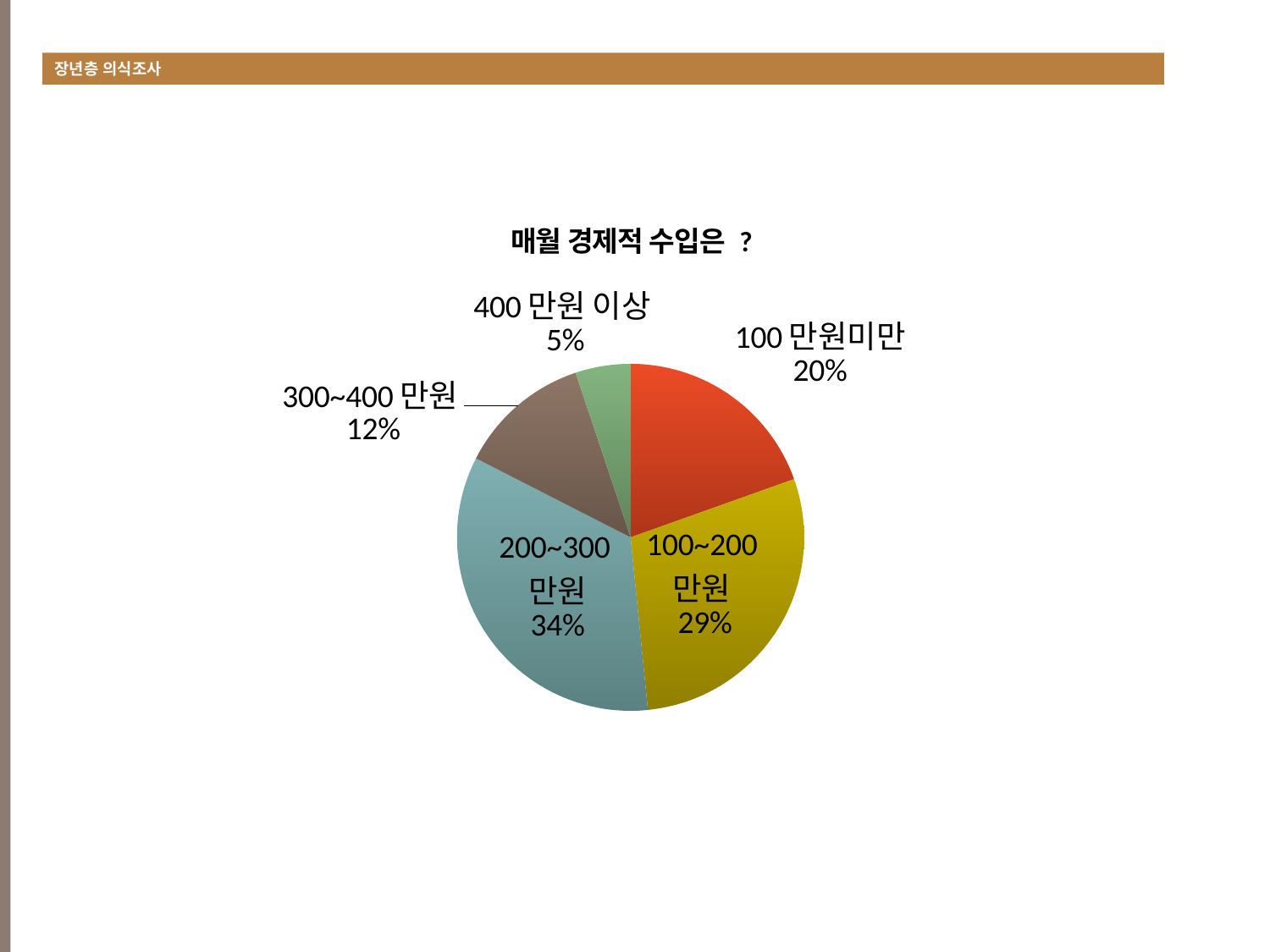

장년층 의식조사

#

### Chart:

| Category | 매월 경제적 수입은 ?  |
|---|---|
| 100만원미만 | 141.0 |
| 100~200만원  | 208.0 |
| 200~300만원 | 246.0 |
| 300~400만원  | 89.0 |
| 400만원 이상  | 37.0 |